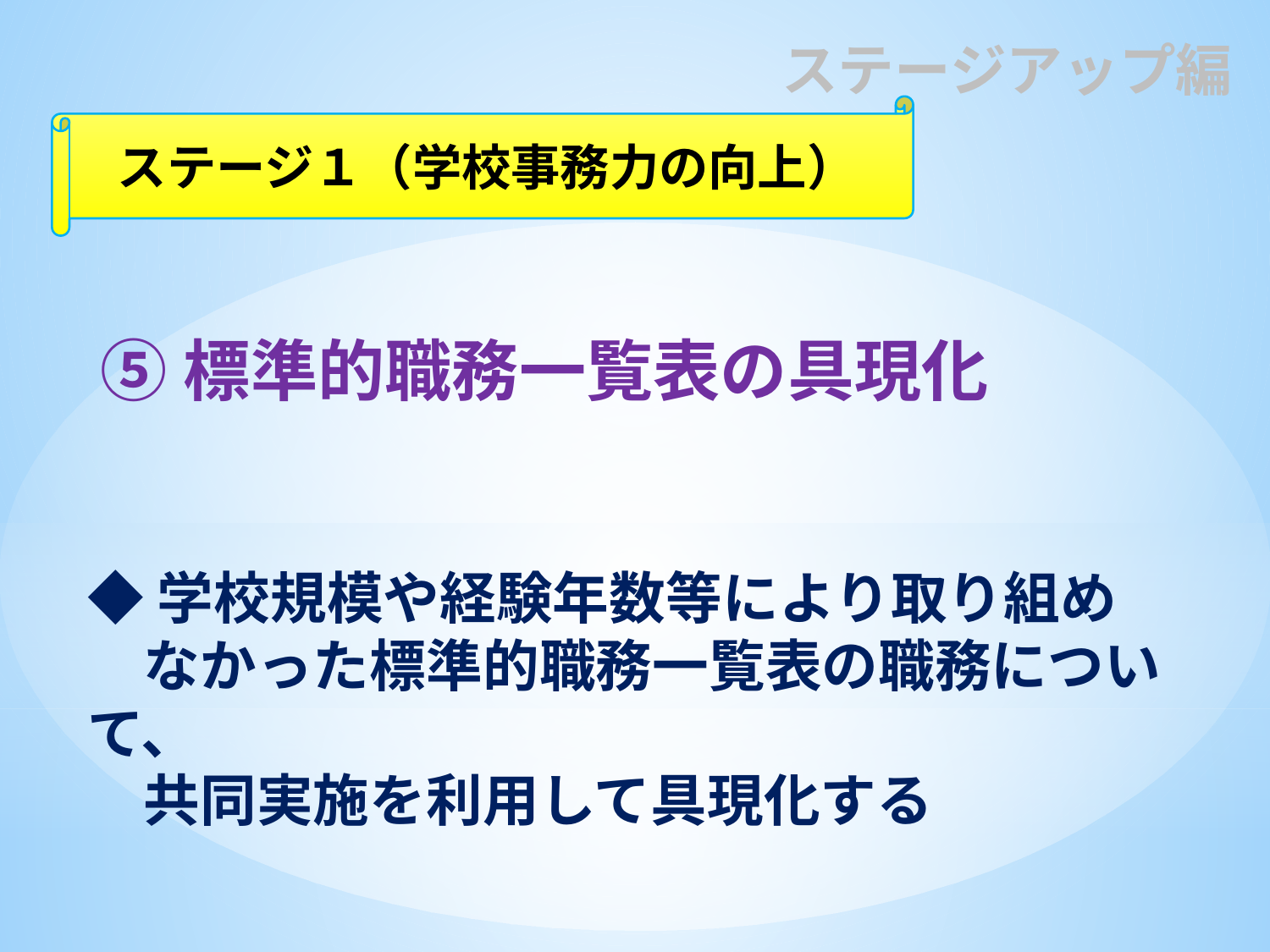

ステージアップ編

ステージ１（学校事務力の向上）
⑤標準的職務一覧表の具現化
◆学校規模や経験年数等により取り組め
　なかった標準的職務一覧表の職務について、
　共同実施を利用して具現化する